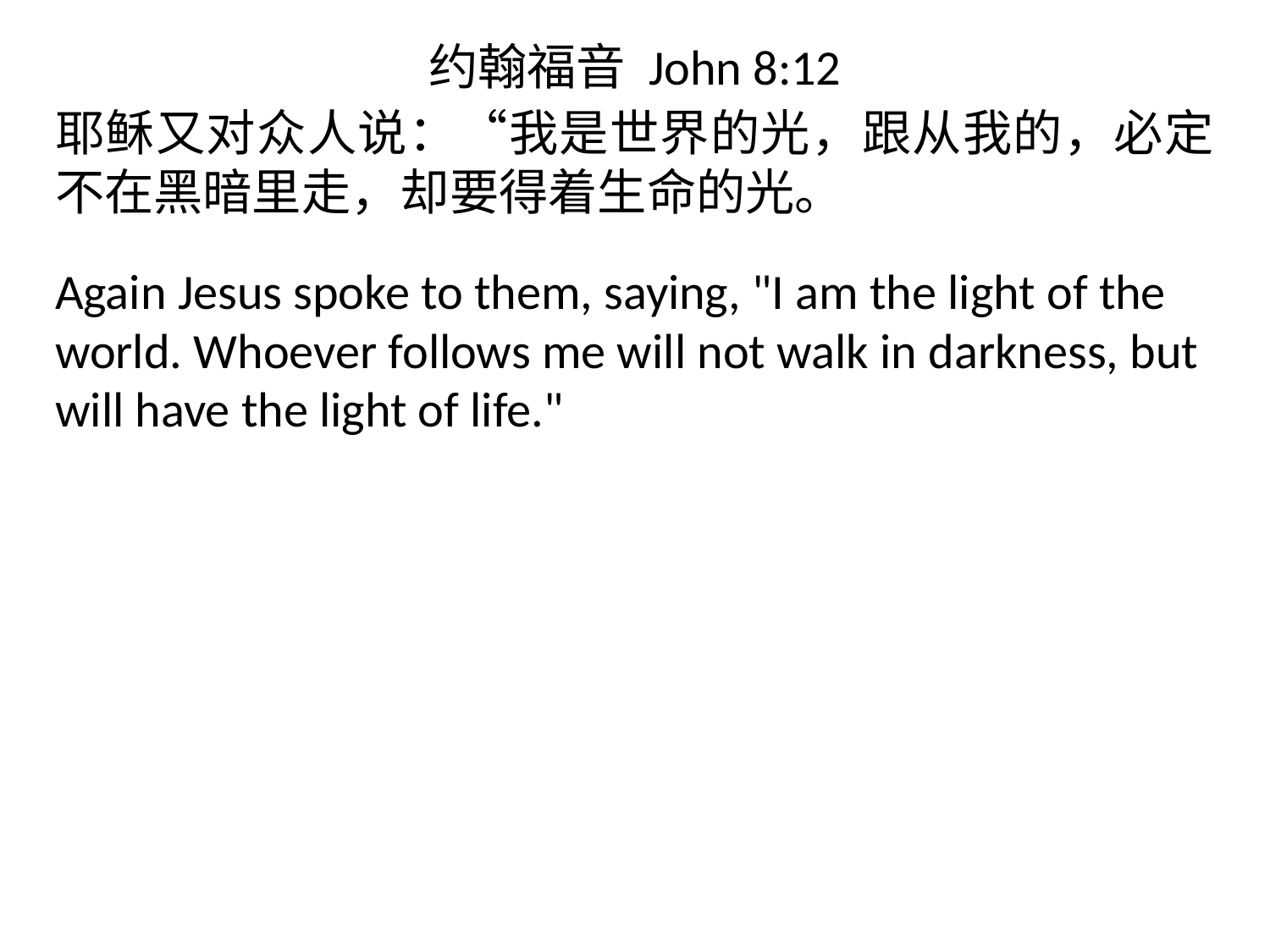

# 约翰福音 John 8:12
耶稣又对众人说：“我是世界的光，跟从我的，必定不在黑暗里走，却要得着生命的光。

Again Jesus spoke to them, saying, "I am the light of the world. Whoever follows me will not walk in darkness, but will have the light of life."